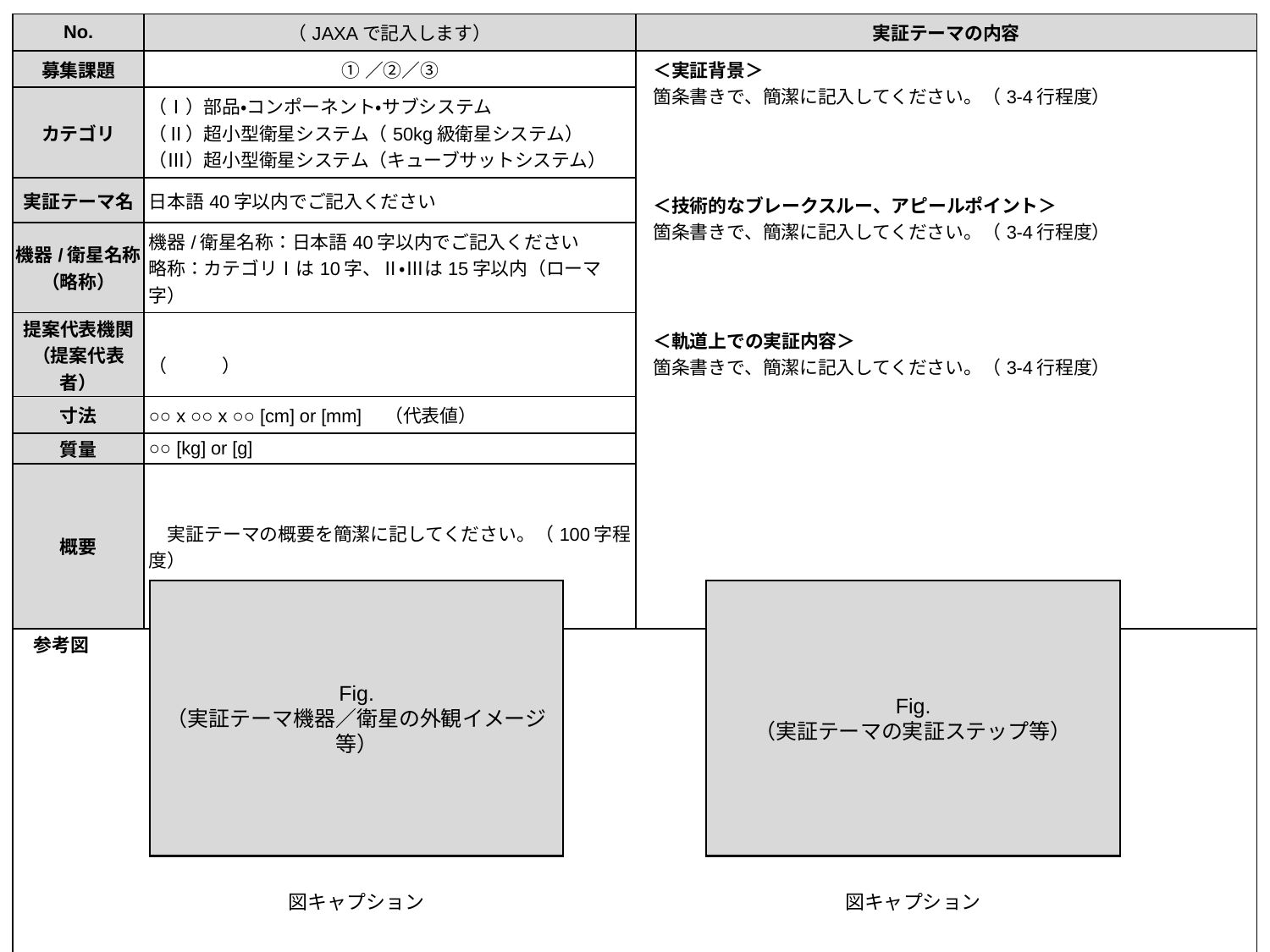

| No. | （JAXAで記入します） | 実証テーマの内容 |
| --- | --- | --- |
| 募集課題 | ①／②／③ | ＜実証背景＞ 箇条書きで、簡潔に記入してください。（3-4行程度） ＜技術的なブレークスルー、アピールポイント＞ 箇条書きで、簡潔に記入してください。（3-4行程度） ＜軌道上での実証内容＞ 箇条書きで、簡潔に記入してください。（3-4行程度） |
| カテゴリ | （Ⅰ）部品・コンポーネント・サブシステム （Ⅱ）超小型衛星システム（50kg級衛星システム） （Ⅲ）超小型衛星システム（キューブサットシステム） |  |
| 実証テーマ名 | 日本語40字以内でご記入ください |  |
| 機器/衛星名称 （略称） | 機器/衛星名称：日本語40字以内でご記入ください 略称：カテゴリⅠは10字、Ⅱ・Ⅲは15字以内（ローマ字） |  |
| 提案代表機関 （提案代表者） | （　　　） |  |
| 寸法 | ○○ x ○○ x ○○ [cm] or [mm]　（代表値） |  |
| 質量 | ○○ [kg] or [g] |  |
| 概要 | 実証テーマの概要を簡潔に記してください。（100字程度） |  |
| 参考図 |  |  |
Fig.
（実証テーマ機器／衛星の外観イメージ等）
Fig.
（実証テーマの実証ステップ等）
図キャプション
図キャプション